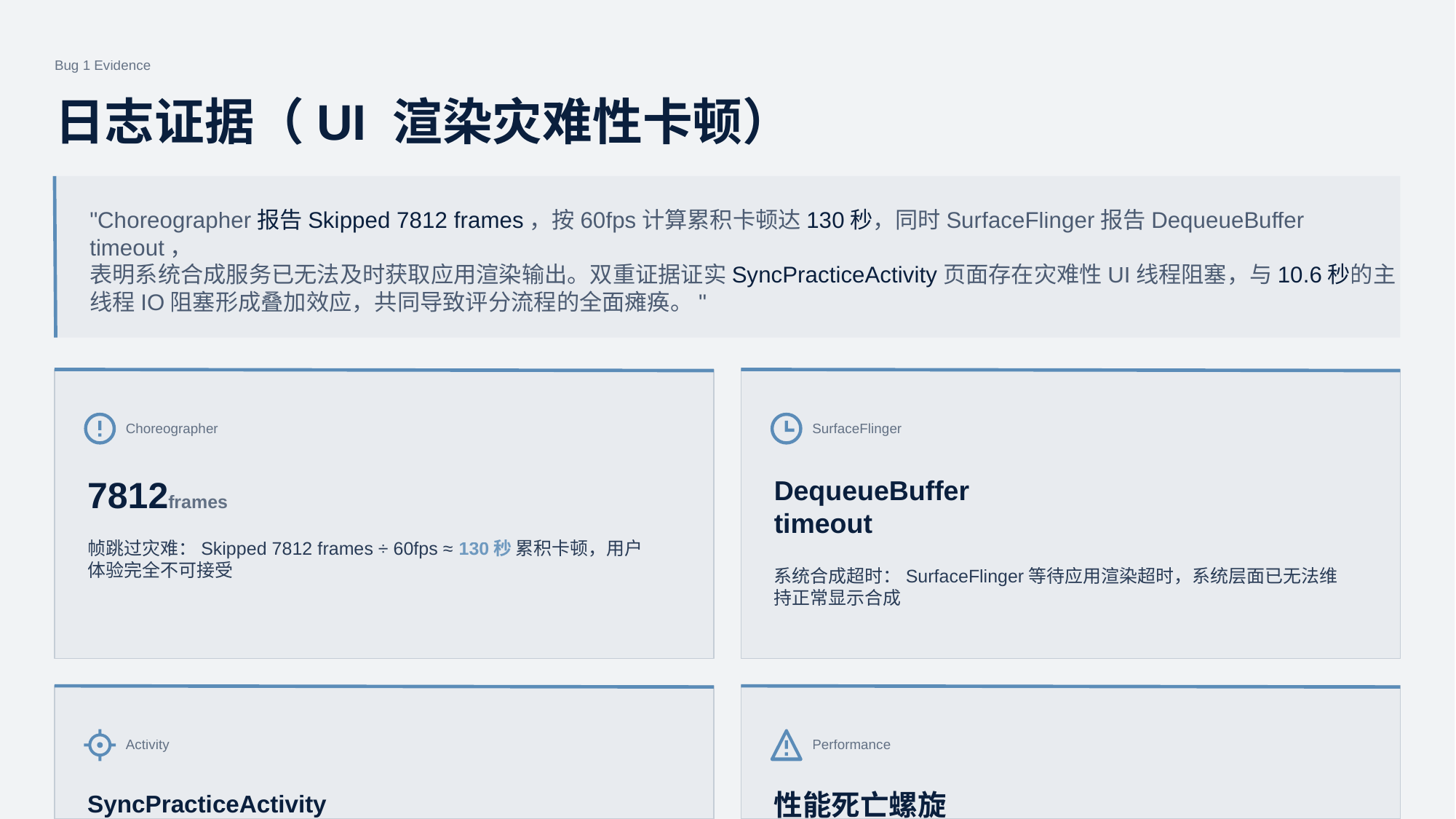

Bug 1 Evidence
日志证据（UI 渲染灾难性卡顿）

"Choreographer报告Skipped 7812 frames，按60fps计算累积卡顿达130秒，同时SurfaceFlinger报告DequeueBuffer timeout，
表明系统合成服务已无法及时获取应用渲染输出。双重证据证实SyncPracticeActivity页面存在灾难性UI线程阻塞，与10.6秒的主
线程IO阻塞形成叠加效应，共同导致评分流程的全面瘫痪。"

Choreographer
SurfaceFlinger
7812frames
DequeueBuffer
timeout
帧跳过灾难：Skipped 7812 frames ÷ 60fps ≈ 130秒 累积卡顿，用户
体验完全不可接受
系统合成超时：SurfaceFlinger等待应用渲染超时，系统层面已无法维
持正常显示合成

Activity
Performance
性能死亡螺旋
SyncPracticeActivity